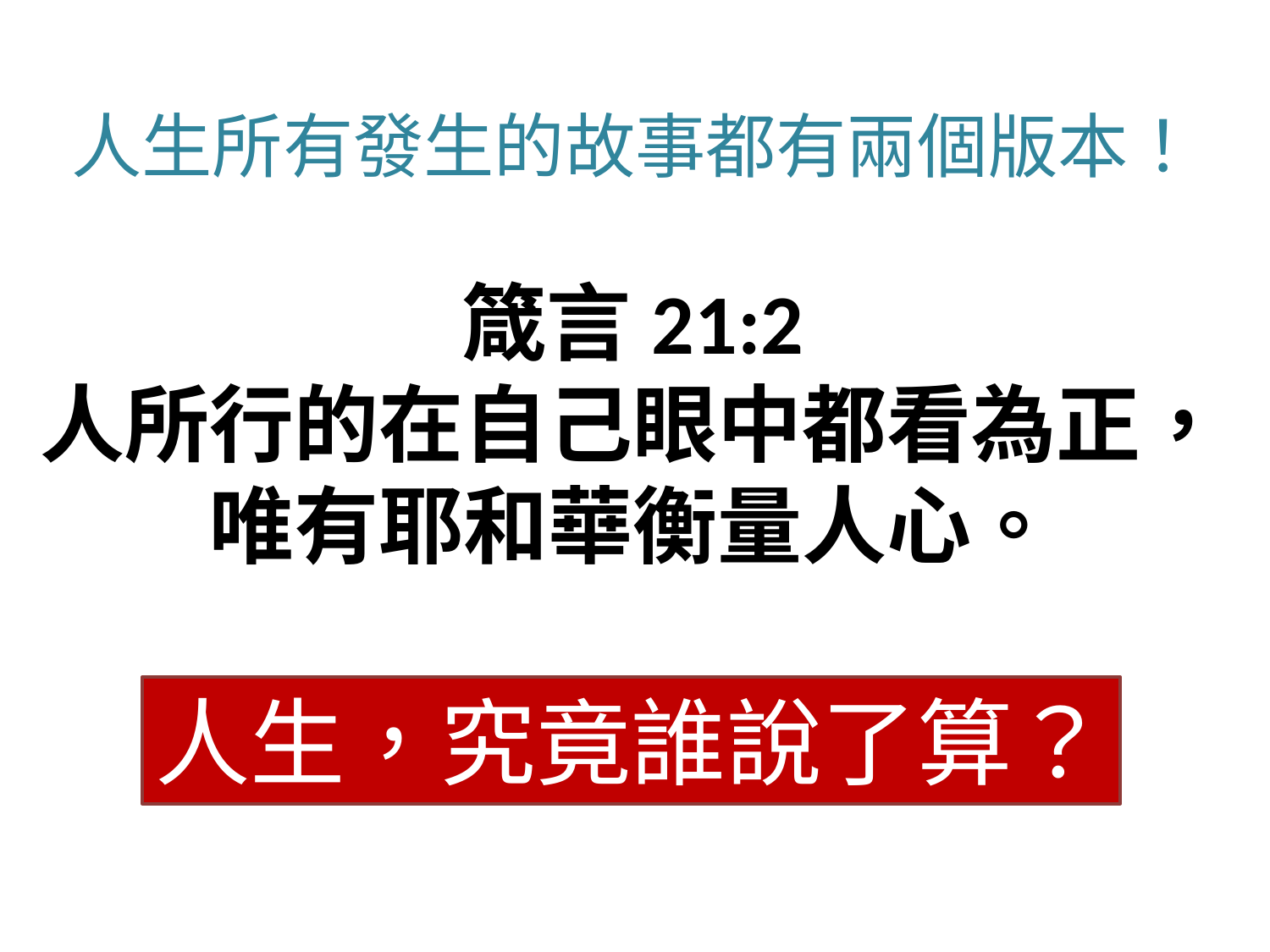

人生所有發生的故事都有兩個版本！
箴言21:2
人所行的在自己眼中都看為正，
唯有耶和華衡量人心。
人生，究竟誰說了算？